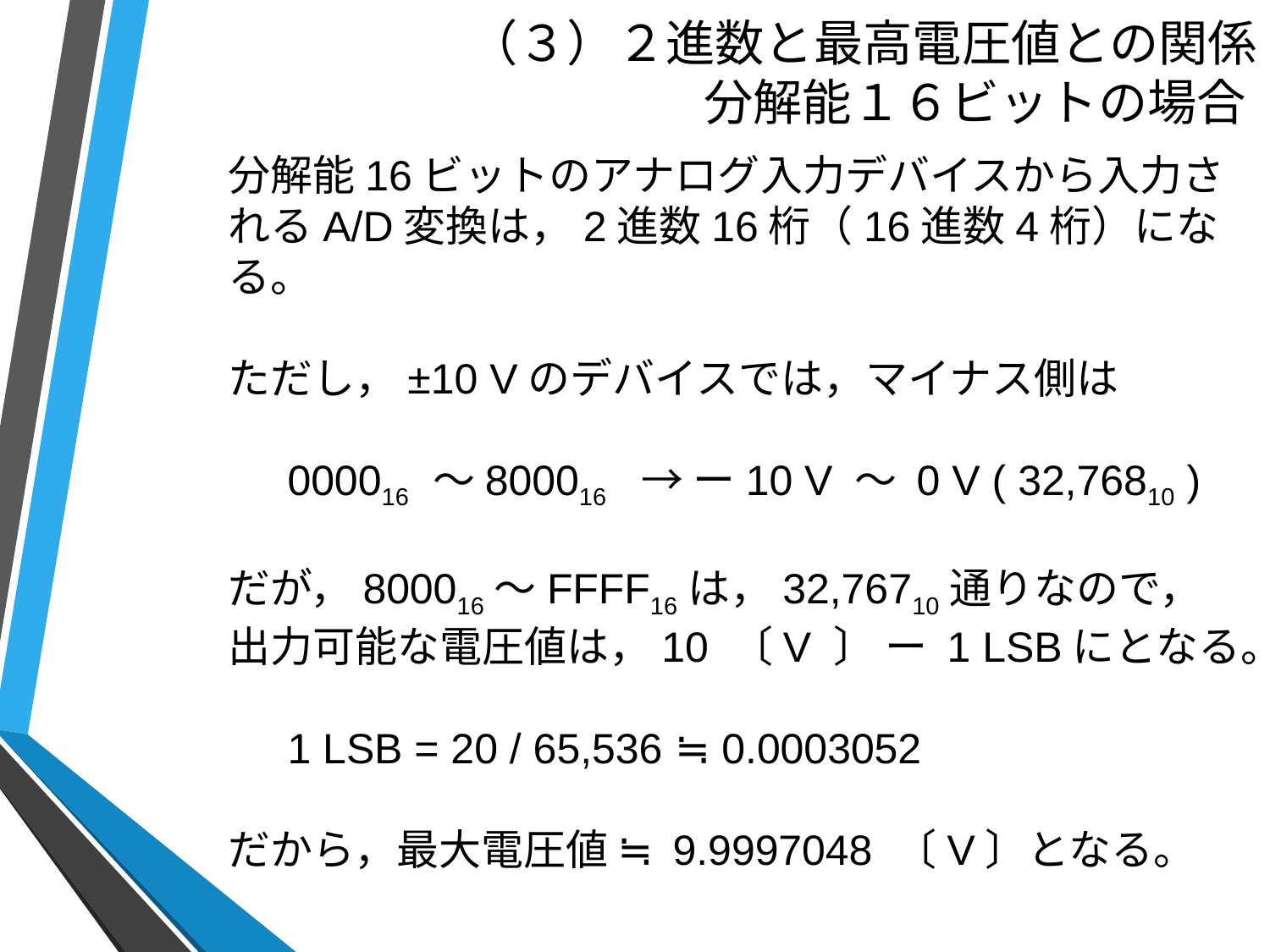

# （３）２進数と最高電圧値との関係 分解能１６ビットの場合
分解能16ビットのアナログ入力デバイスから入力されるA/D変換は，2進数16桁（16進数4桁）になる。

ただし，±10 Vのデバイスでは，マイナス側は

     000016  ～800016　→ ー10 V ～ 0 V ( 32,76810 )

だが，800016～FFFF16は，32,76710通りなので，出力可能な電圧値は，10 〔V 〕 ー 1 LSBにとなる。

     1 LSB = 20 / 65,536 ≒ 0.0003052

だから，最大電圧値 ≒ 9.9997048 〔V〕となる。